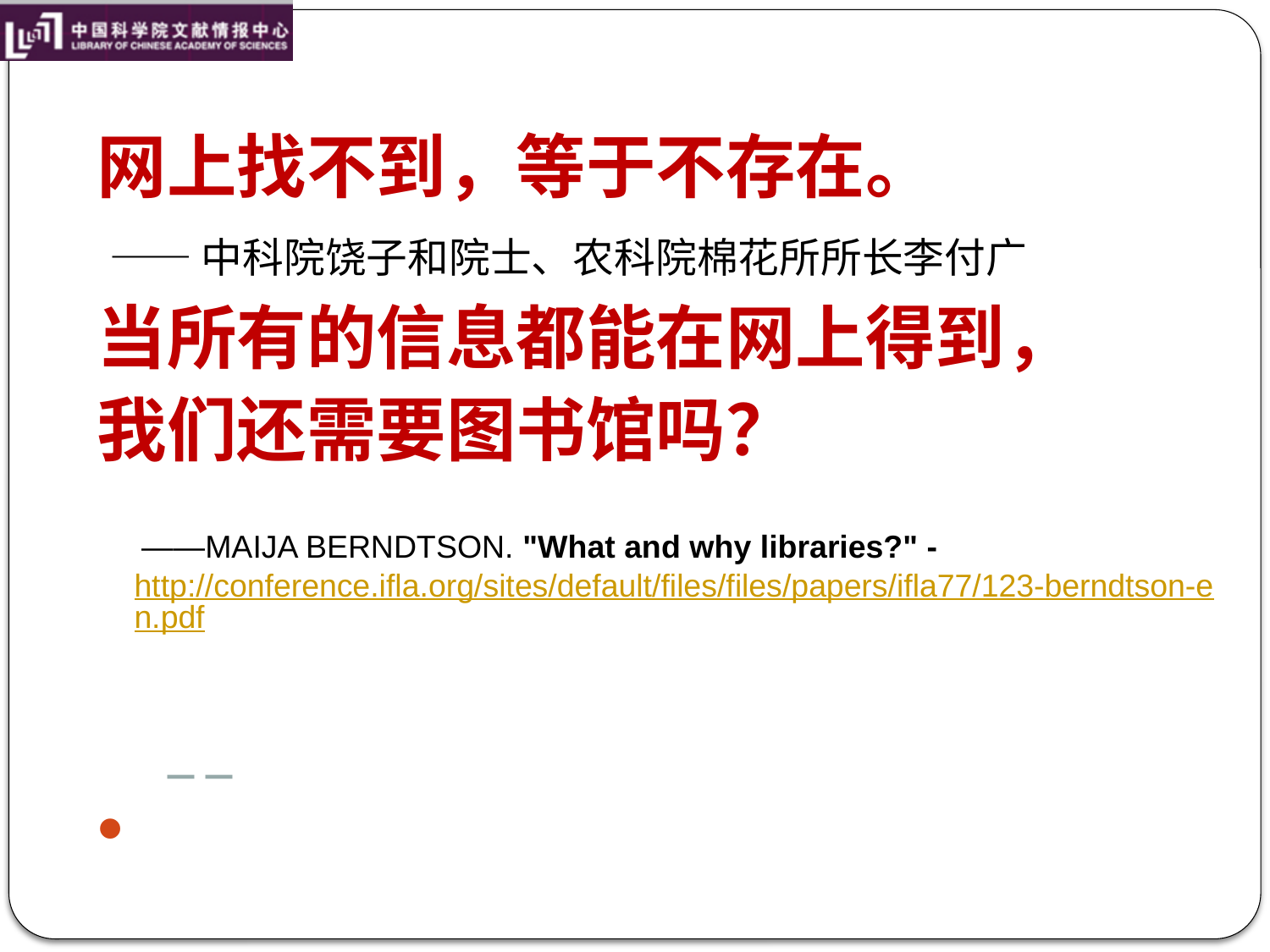

#
网上找不到，等于不存在。
 ——中科院饶子和院士、农科院棉花所所长李付广
当所有的信息都能在网上得到，
我们还需要图书馆吗？

     ——MAIJA BERNDTSON. "What and why libraries?" - http://conference.ifla.org/sites/default/files/files/papers/ifla77/123-berndtson-en.pdf

      －－